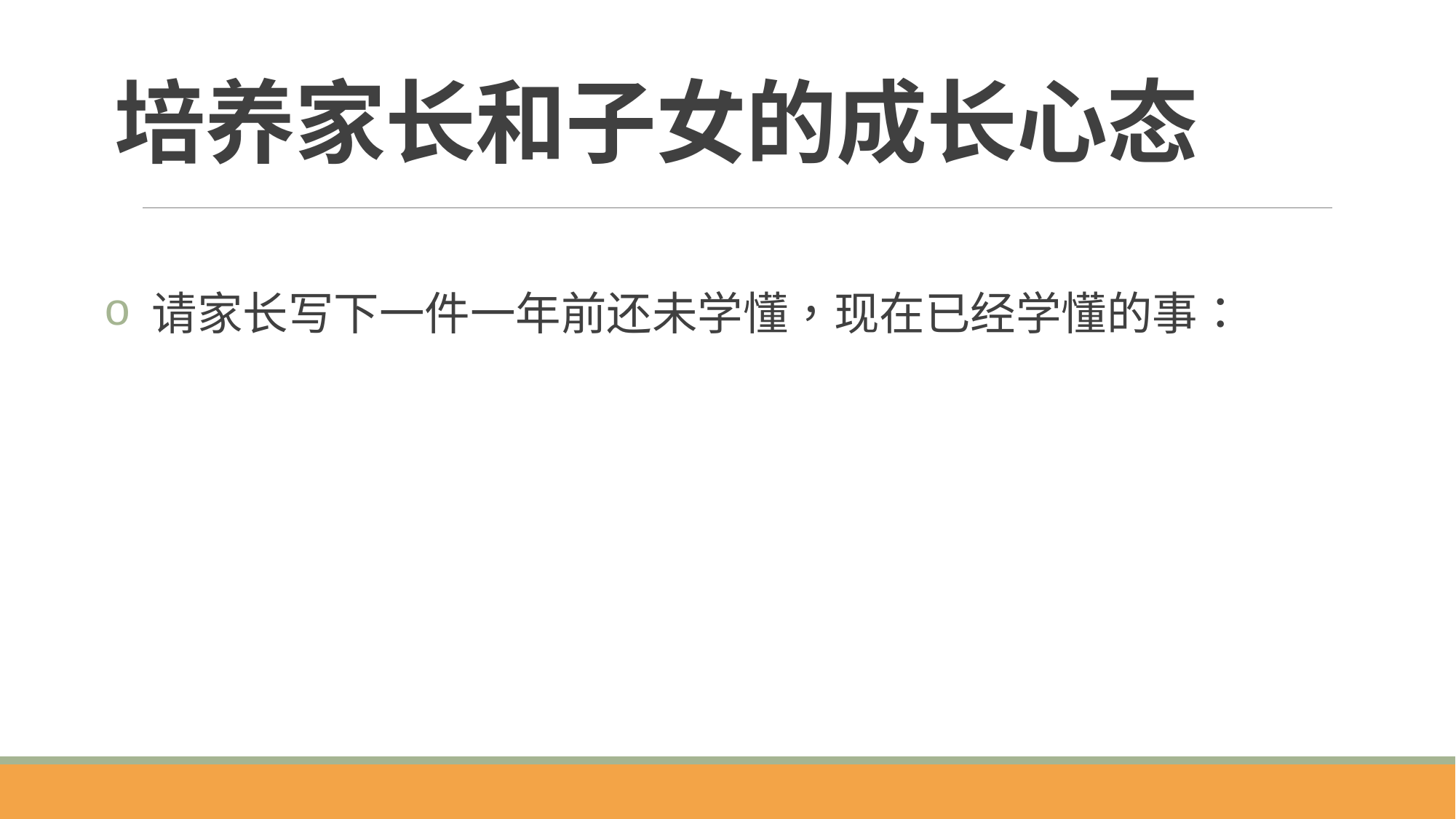

# 培养家长和子女的成长心态
 请家长写下一件一年前还未学懂，现在已经学懂的事：